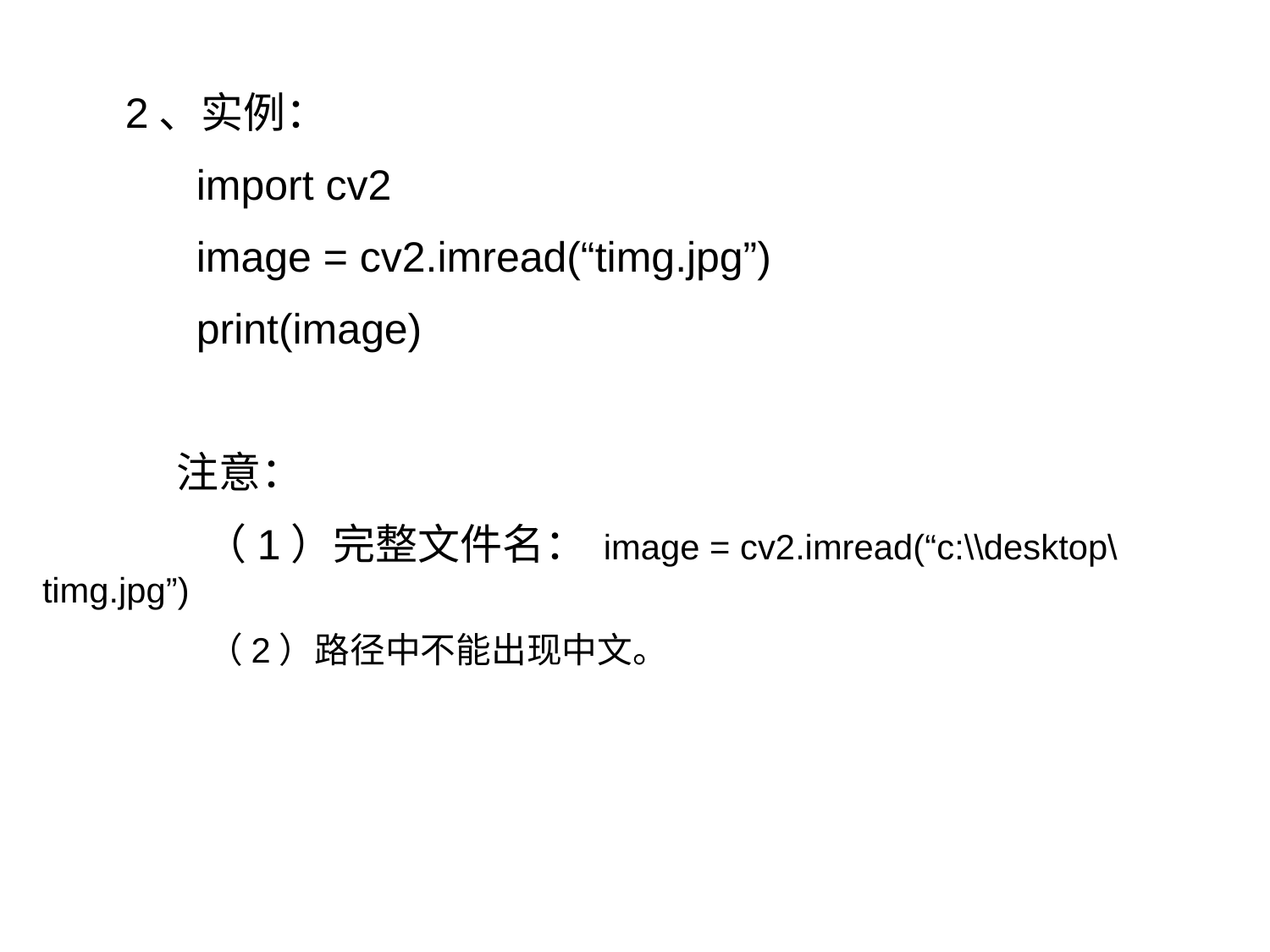

2、实例：
             import cv2
             image = cv2.imread(“timg.jpg”)
             print(image)

             注意：
                （1）完整文件名： image = cv2.imread(“c:\\desktop\timg.jpg”)
                    （2）路径中不能出现中文。